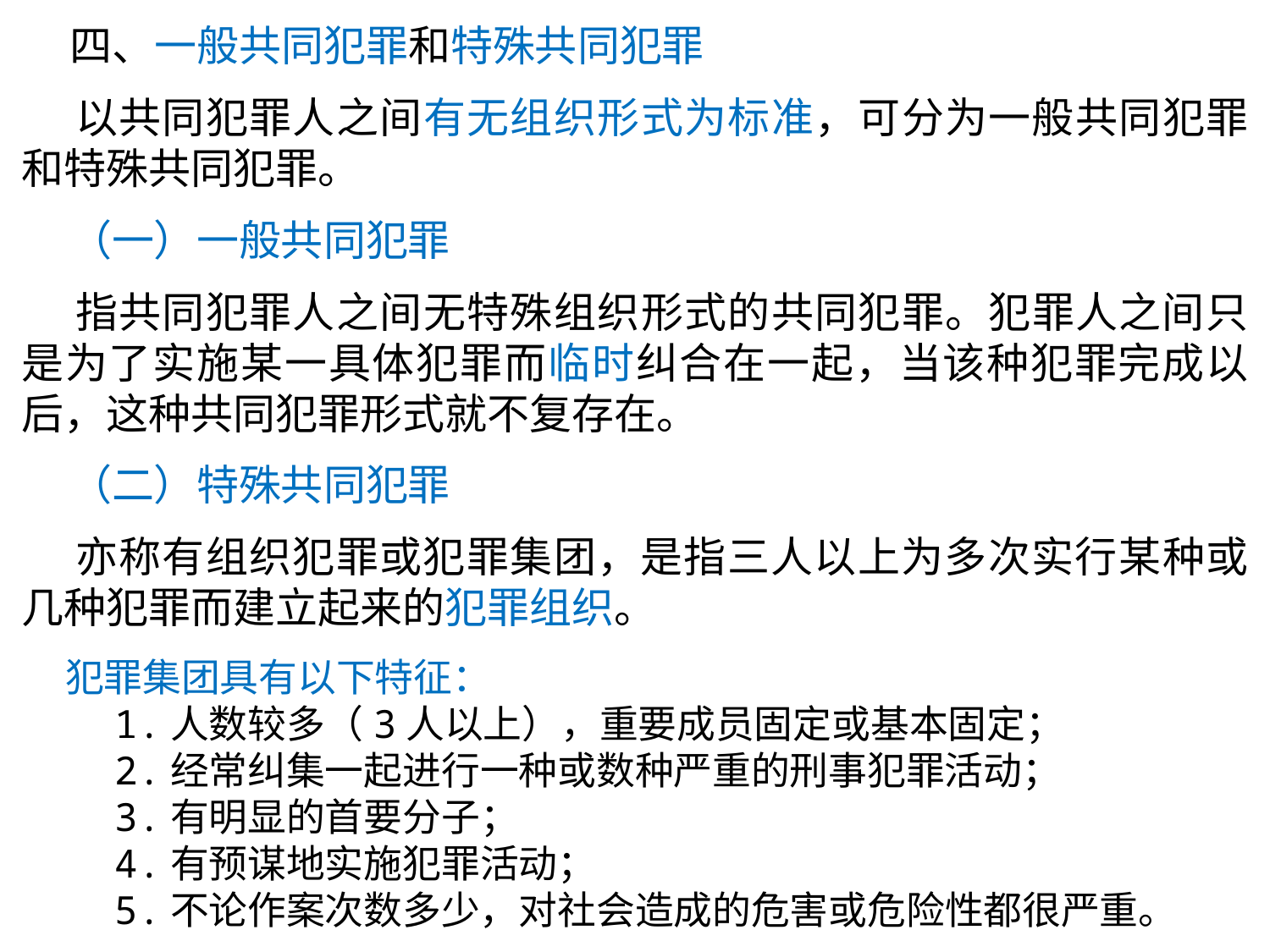

四、一般共同犯罪和特殊共同犯罪

    以共同犯罪人之间有无组织形式为标准，可分为一般共同犯罪和特殊共同犯罪。

    （一）一般共同犯罪

    指共同犯罪人之间无特殊组织形式的共同犯罪。犯罪人之间只是为了实施某一具体犯罪而临时纠合在一起，当该种犯罪完成以后，这种共同犯罪形式就不复存在。

    （二）特殊共同犯罪

    亦称有组织犯罪或犯罪集团，是指三人以上为多次实行某种或几种犯罪而建立起来的犯罪组织。

    犯罪集团具有以下特征：
    1.人数较多（3人以上），重要成员固定或基本固定；
    2.经常纠集一起进行一种或数种严重的刑事犯罪活动；
    3.有明显的首要分子；
    4.有预谋地实施犯罪活动；
    5.不论作案次数多少，对社会造成的危害或危险性都很严重。